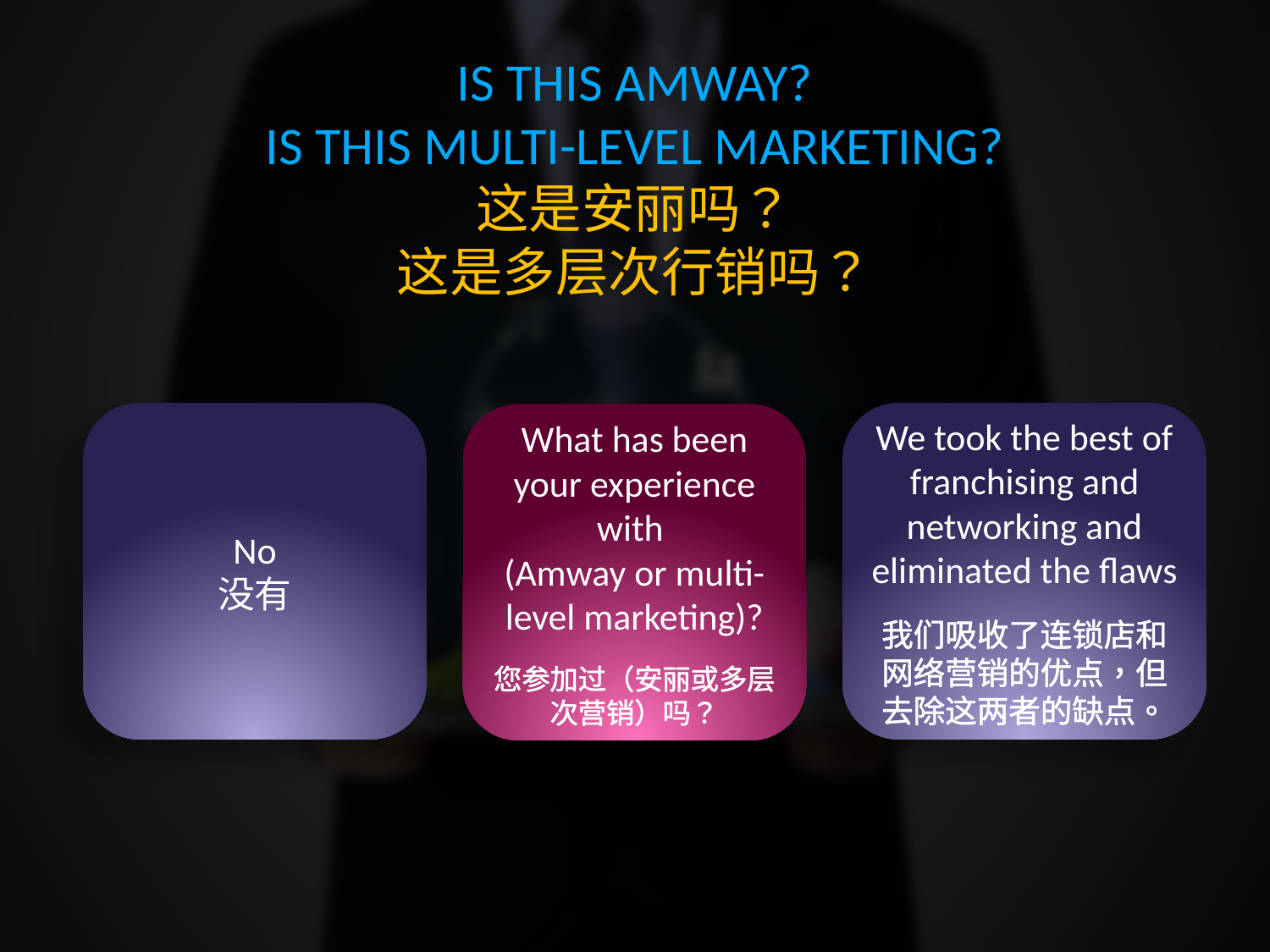

Is this Amway?
is this multi-level marketing?
这是安丽吗？
这是多层次行销吗？

No
没有
We took the best of franchising and networking and eliminated the flaws
我们吸收了连锁店和网络营销的优点，但去除这两者的缺点。
What has been your experience with
(Amway or multi-level marketing)?
您参加过（安丽或多层次营销）吗？